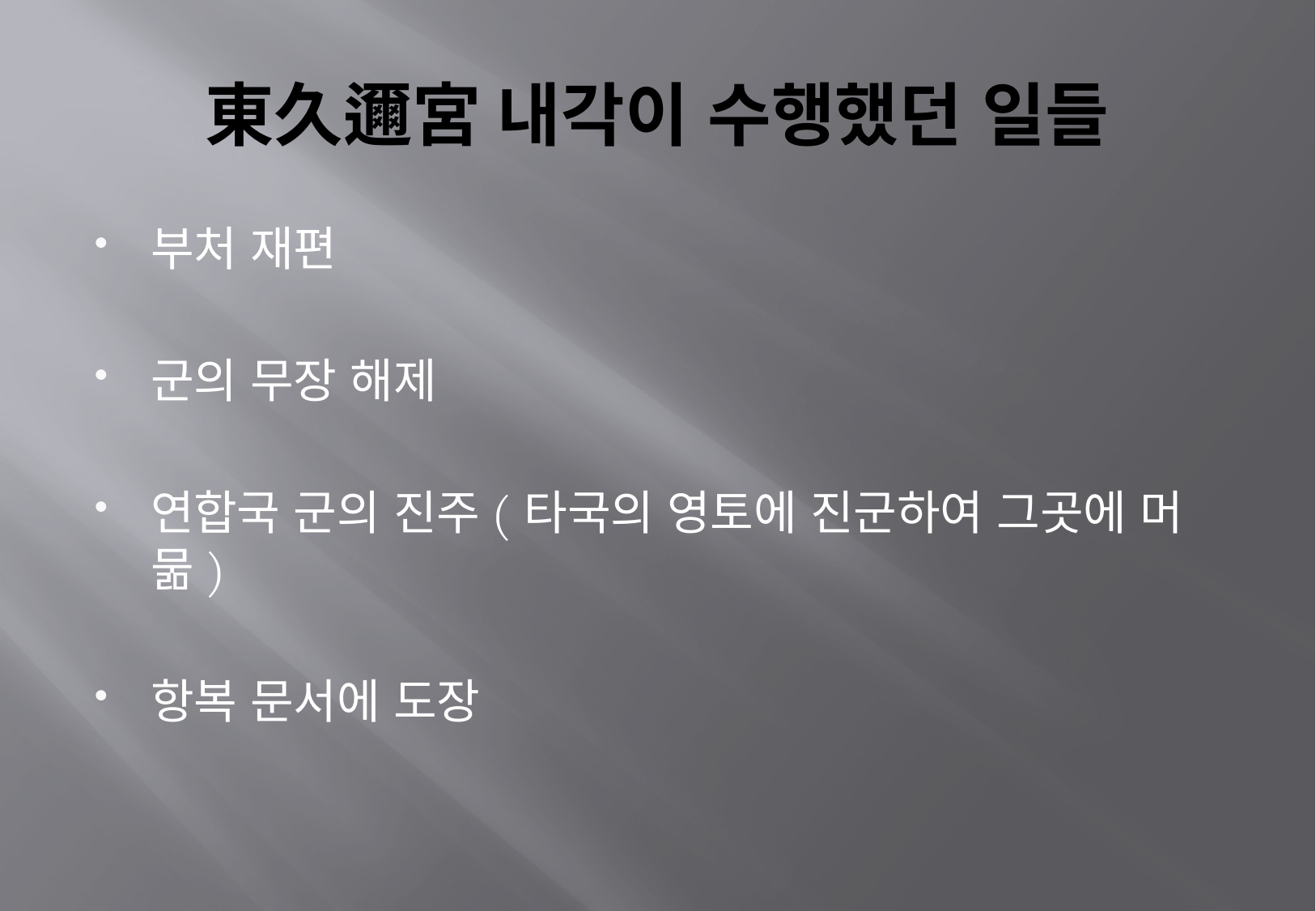

# 東久邇宮 내각이 수행했던 일들
부처 재편

군의 무장 해제

연합국 군의 진주(타국의 영토에 진군하여 그곳에 머묾)

항복 문서에 도장